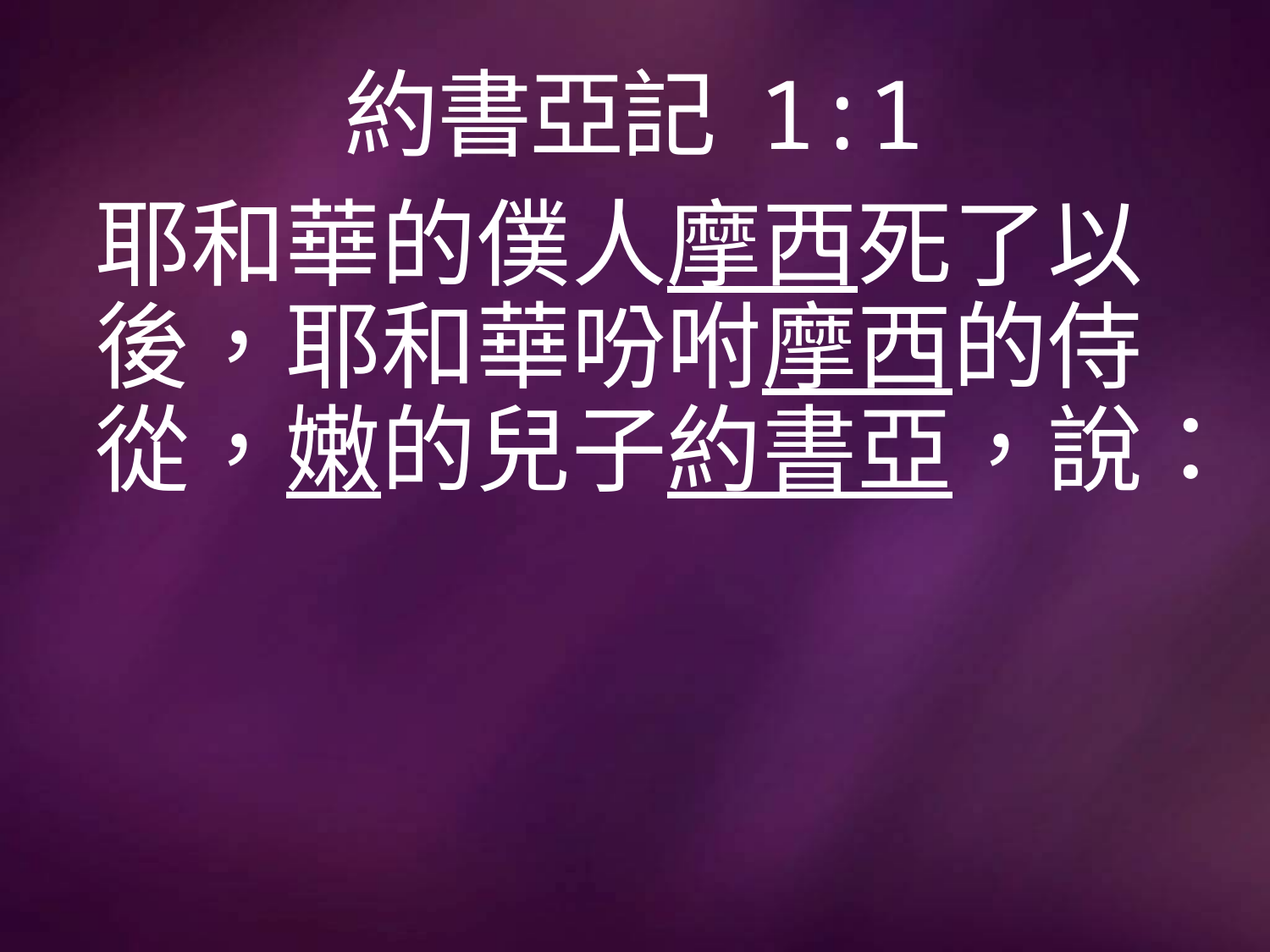

# 約書亞記 1:1
耶和華的僕人摩西死了以後，耶和華吩咐摩西的侍從，嫩的兒子約書亞，說：